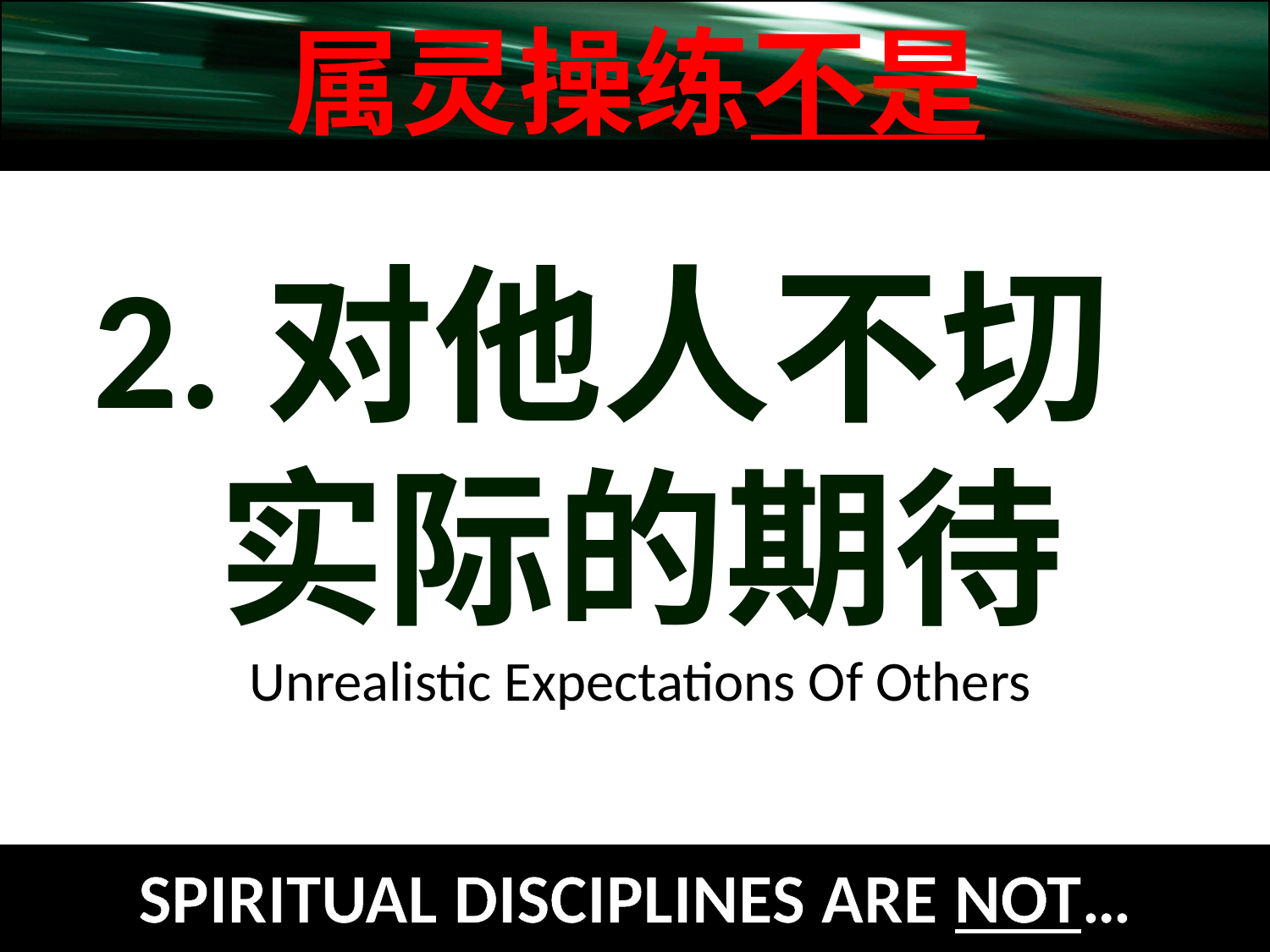

属灵操练不是

2.对他人不切   实际的期待
Unrealistic Expectations Of Others
SPIRITUAL DISCIPLINES ARE NOT…